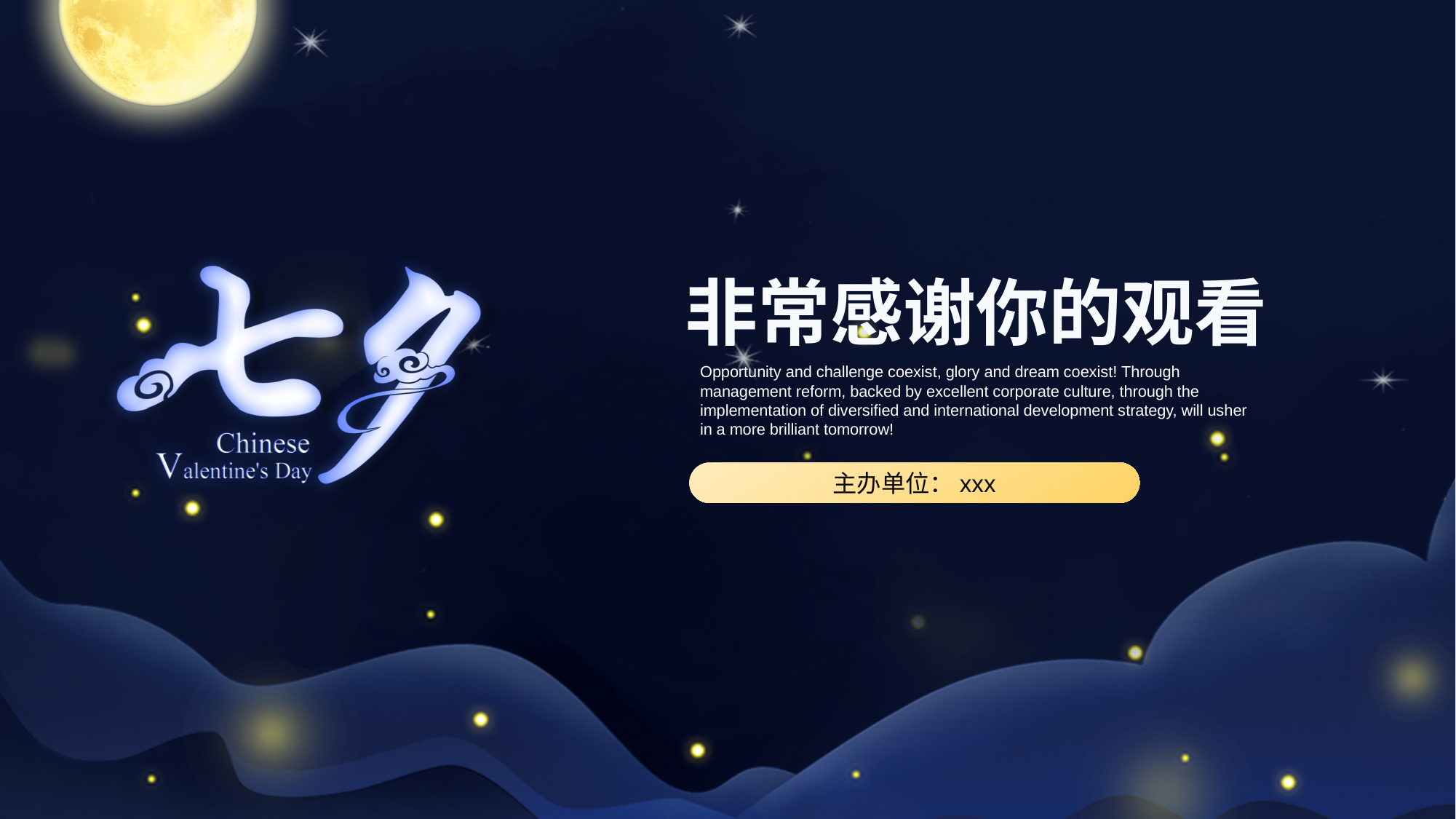

非常感谢你的观看
Opportunity and challenge coexist, glory and dream coexist! Through management reform, backed by excellent corporate culture, through the implementation of diversified and international development strategy, will usher in a more brilliant tomorrow!
主办单位：xxx